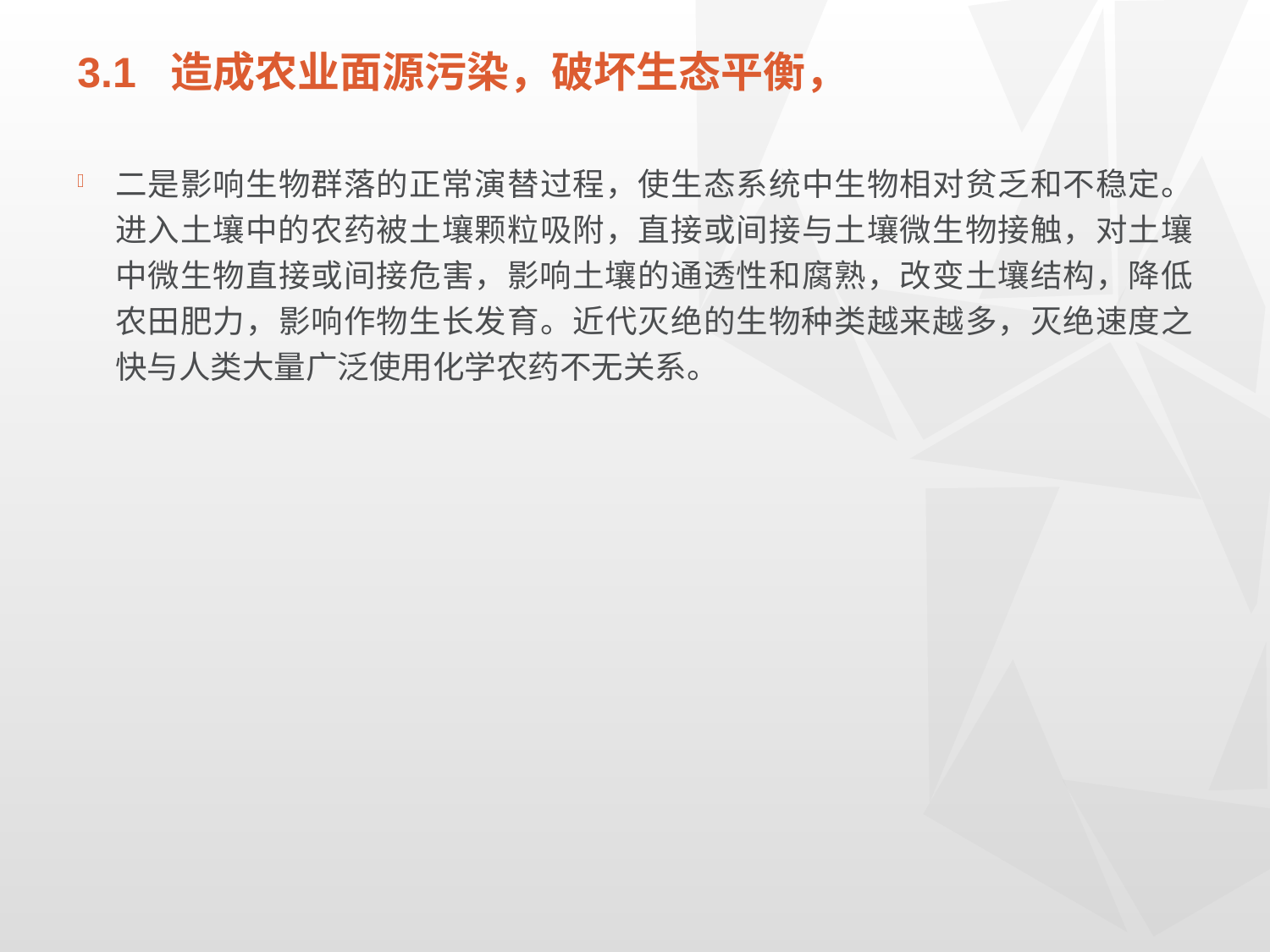

# 3.1  造成农业面源污染，破坏生态平衡，
二是影响生物群落的正常演替过程，使生态系统中生物相对贫乏和不稳定。进入土壤中的农药被土壤颗粒吸附，直接或间接与土壤微生物接触，对土壤中微生物直接或间接危害，影响土壤的通透性和腐熟，改变土壤结构，降低农田肥力，影响作物生长发育。近代灭绝的生物种类越来越多，灭绝速度之快与人类大量广泛使用化学农药不无关系。